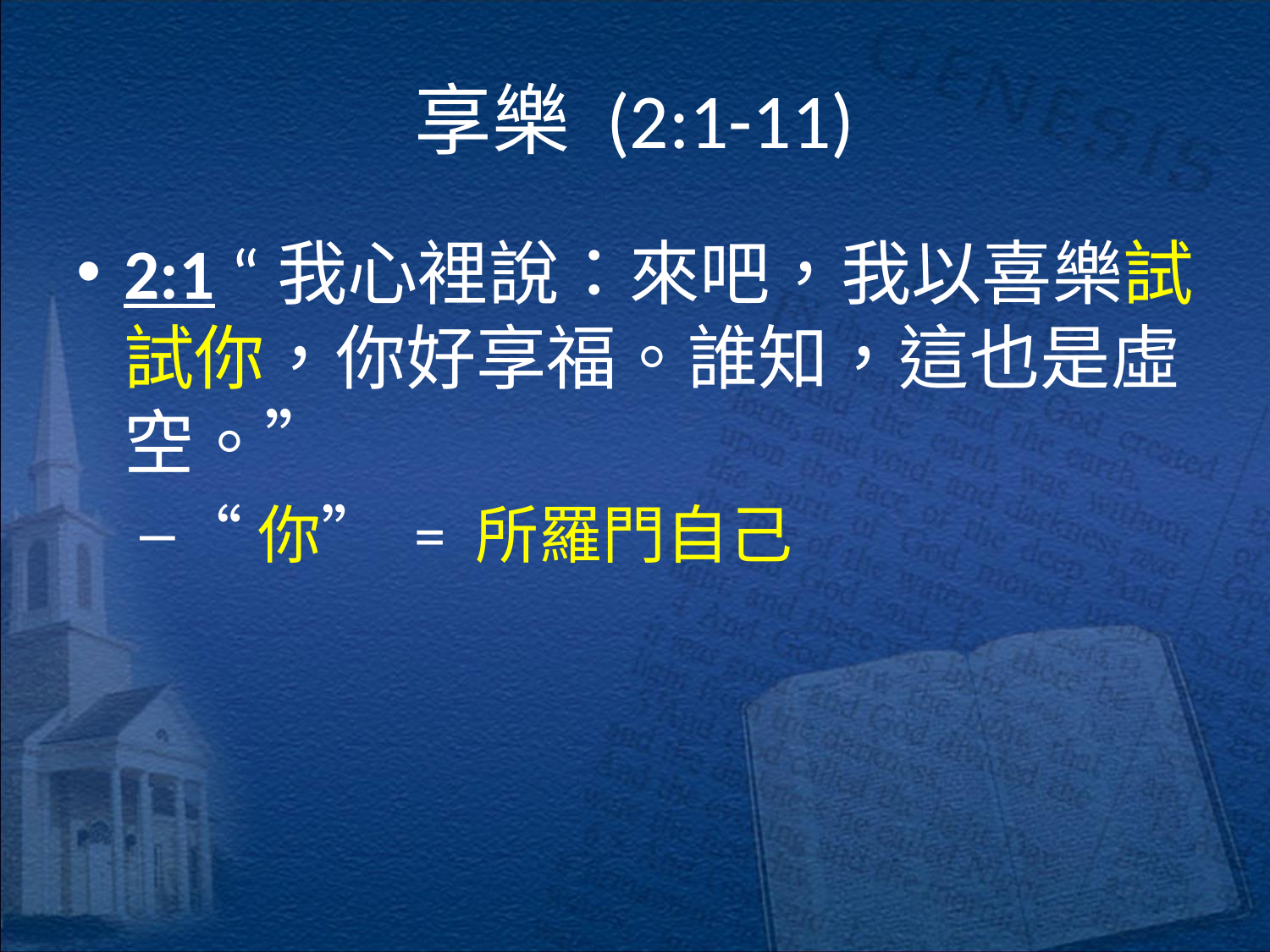

# 享樂 (2:1-11)
2:1 “我心裡說：來吧，我以喜樂試試你，你好享福。誰知，這也是虛空。”
“你” = 所羅門自己